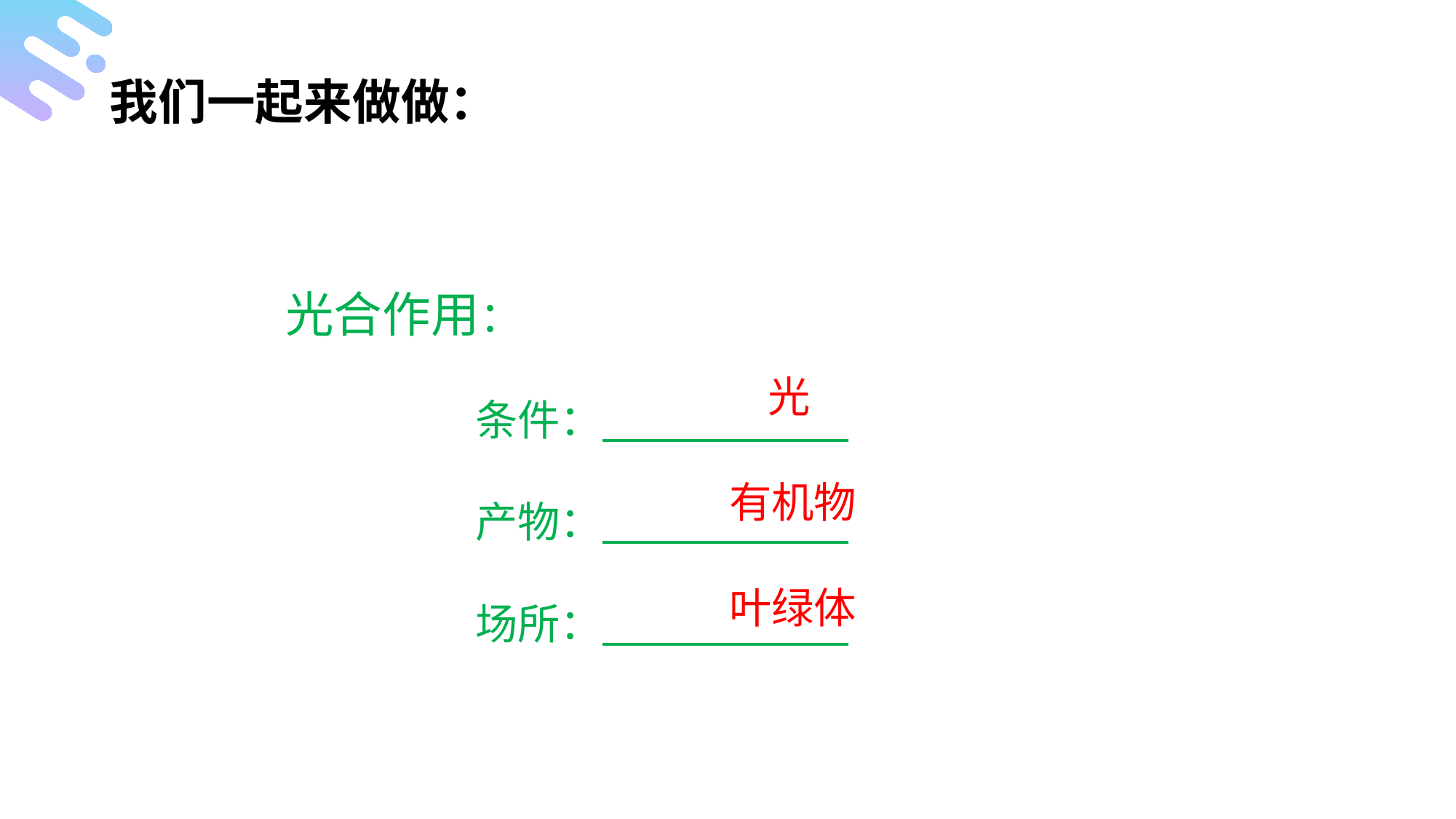

我们一起来做做：

光合作用：

                   条件：

                   产物：

                   场所：
光
有机物
叶绿体